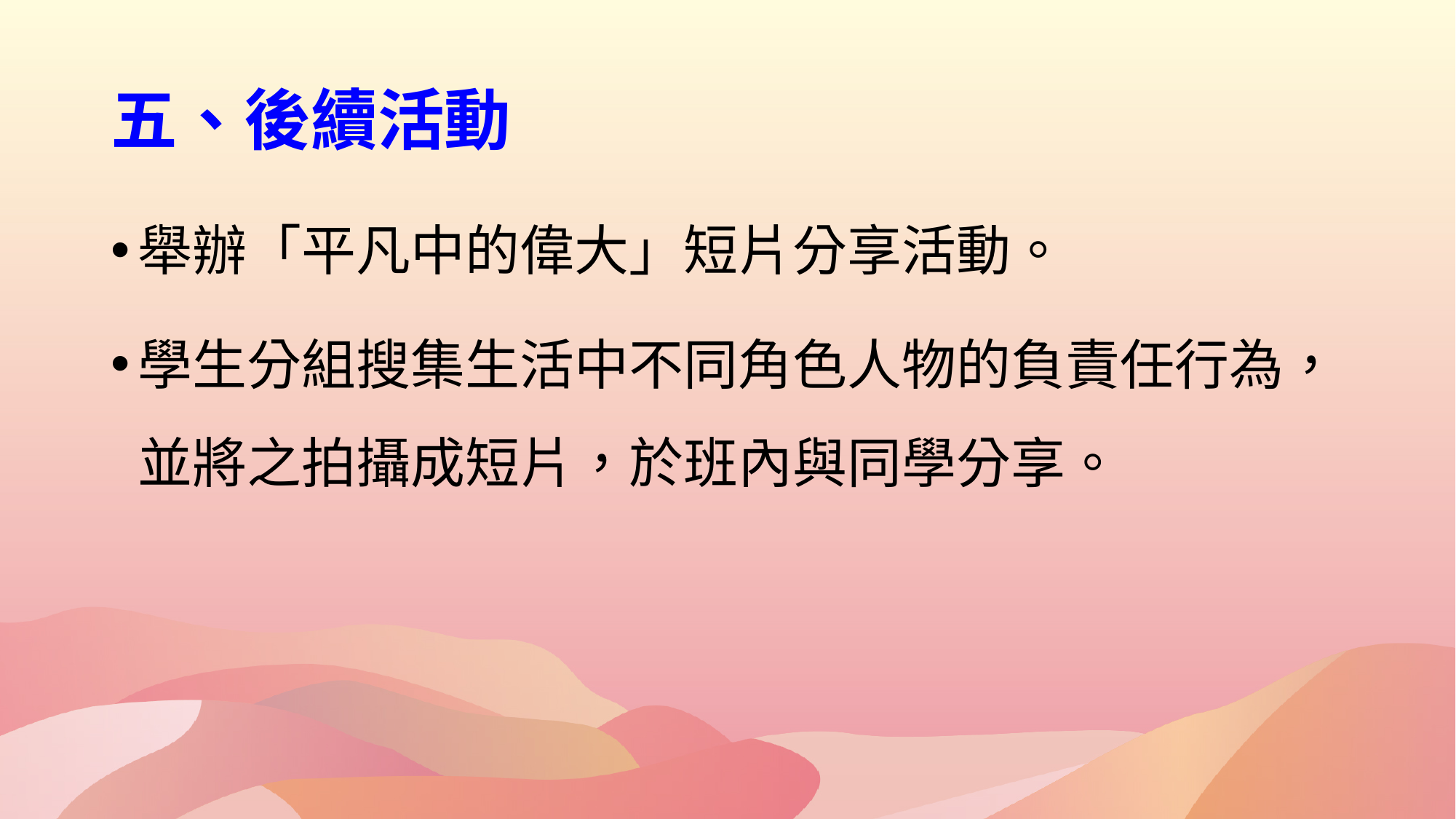

# 五、後續活動
舉辦「平凡中的偉大」短片分享活動。
學生分組搜集生活中不同角色人物的負責任行為，並將之拍攝成短片，於班內與同學分享。